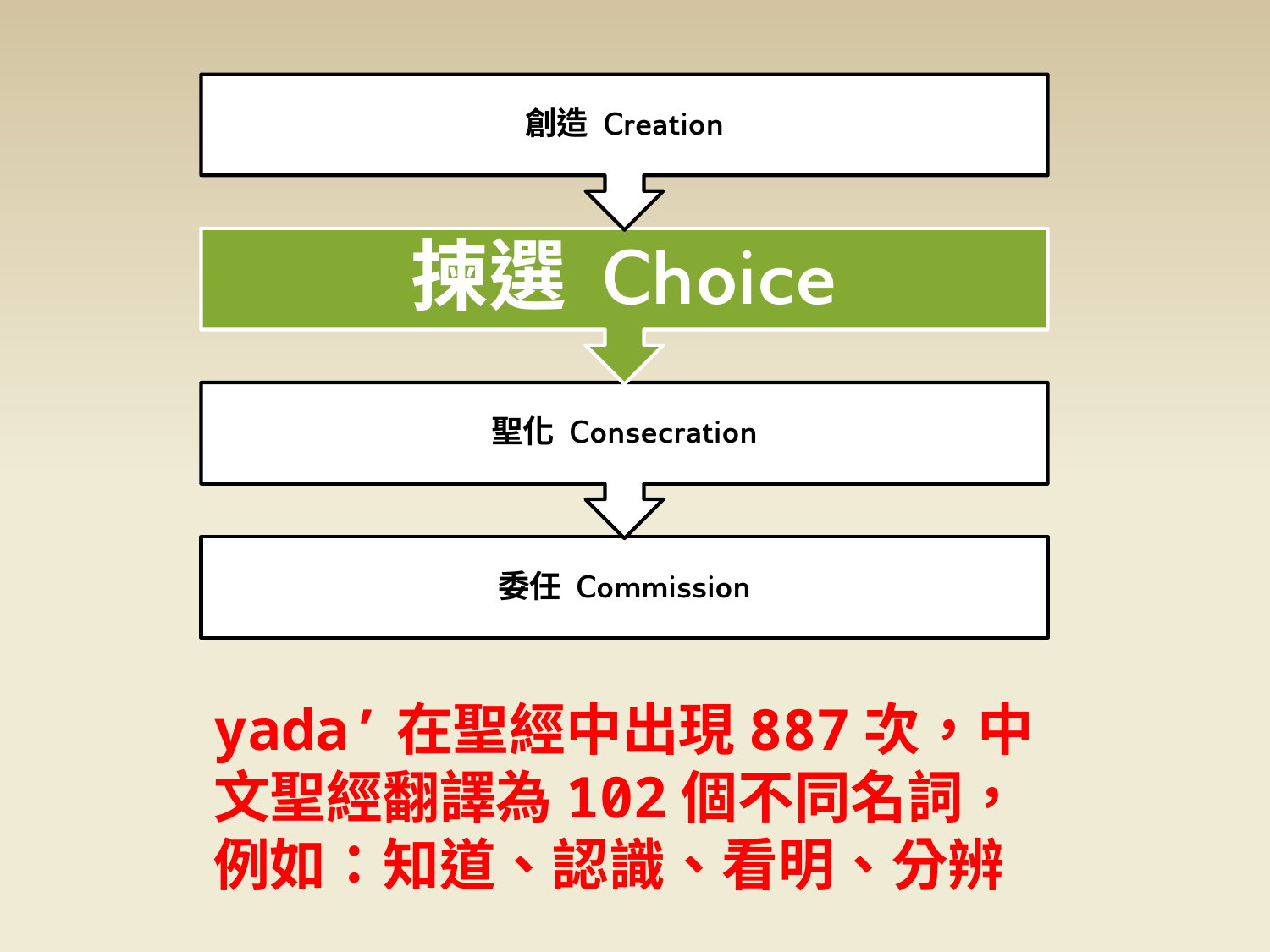

委任 Commission
聖化 Consecration
揀選 Choice
創造 Creation
yada’在聖經中出現887次，中文聖經翻譯為102個不同名詞，例如：知道、認識、看明、分辨